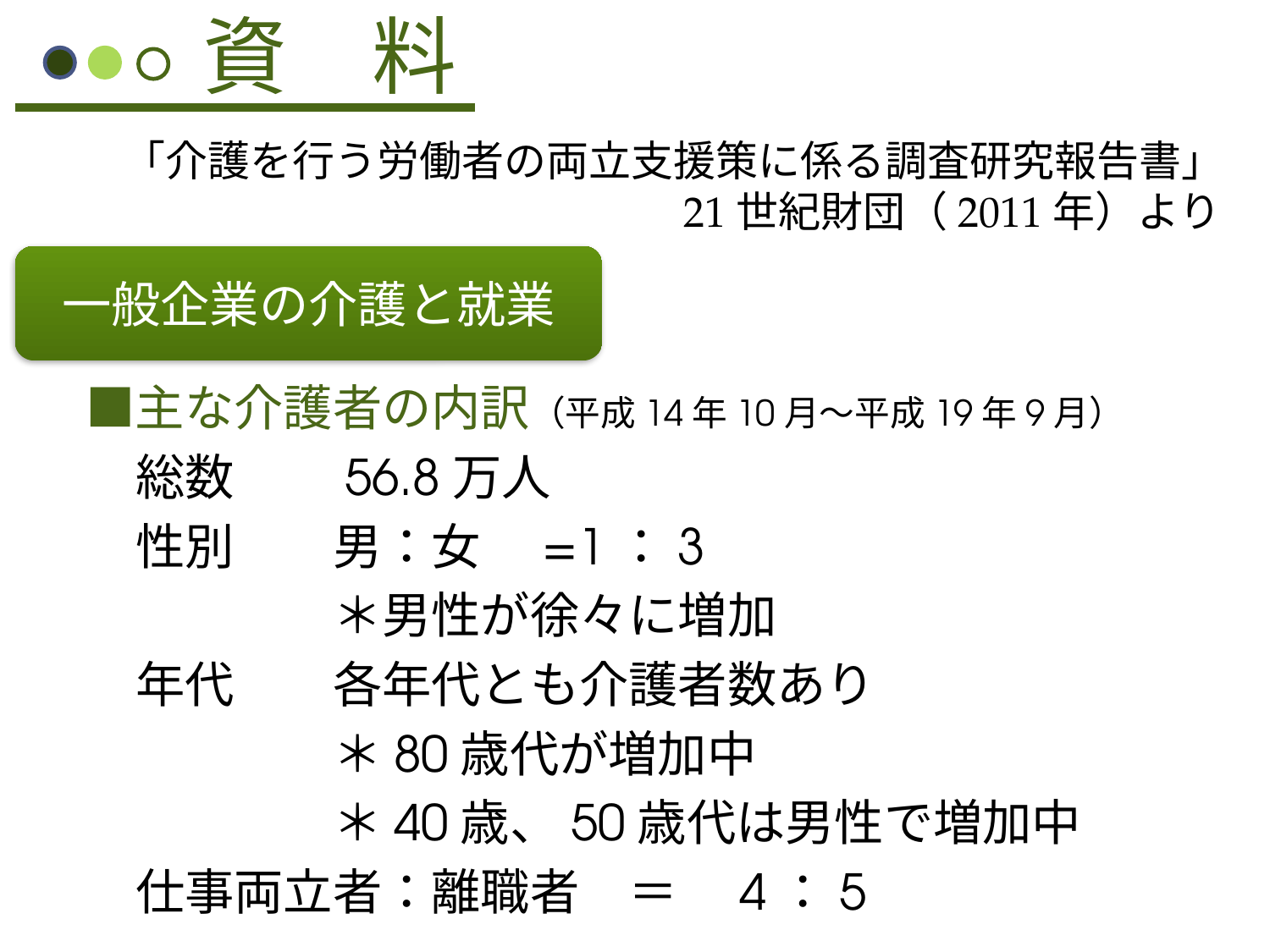

資　料

「介護を行う労働者の両立支援策に係る調査研究報告書」
　　　　　　　　　　　　　21世紀財団（2011年）より
一般企業の介護と就業
　　■主な介護者の内訳（平成14年10月～平成19年9月）
　　　総数　　56.8万人
　　　性別　　男：女　=1：3
　　　　　　　＊男性が徐々に増加
　　　年代　　各年代とも介護者数あり
　　　　　　　＊80歳代が増加中
　　　　　　　＊40歳、50歳代は男性で増加中
　　　仕事両立者：離職者　＝　4：5